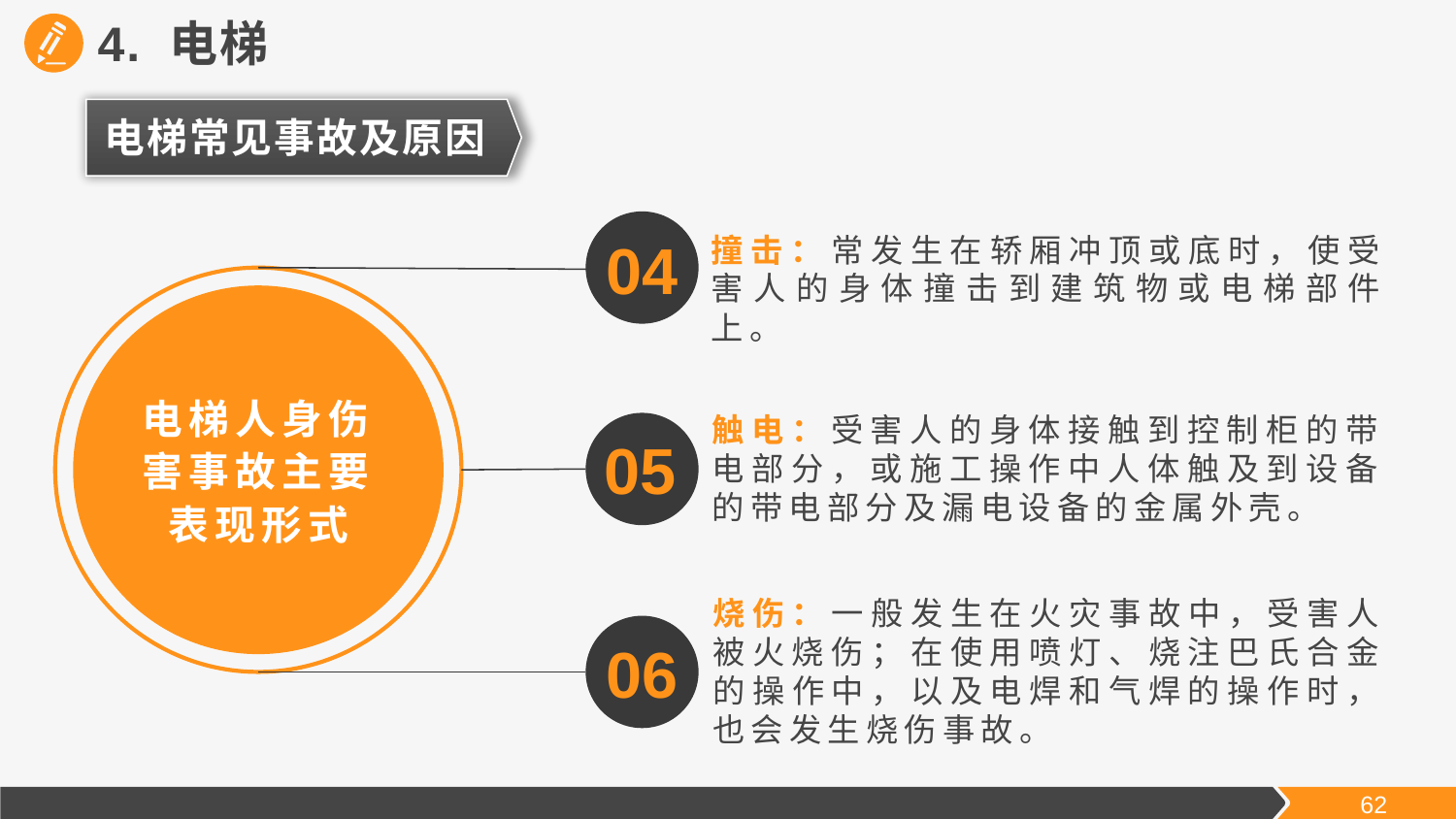

4. 电梯

电梯常见事故及原因

04

05

06
电梯人身伤害事故主要表现形式
撞击：常发生在轿厢冲顶或底时，使受害人的身体撞击到建筑物或电梯部件上。
触电：受害人的身体接触到控制柜的带电部分，或施工操作中人体触及到设备的带电部分及漏电设备的金属外壳。
烧伤：一般发生在火灾事故中，受害人被火烧伤；在使用喷灯、烧注巴氏合金的操作中，以及电焊和气焊的操作时，也会发生烧伤事故。